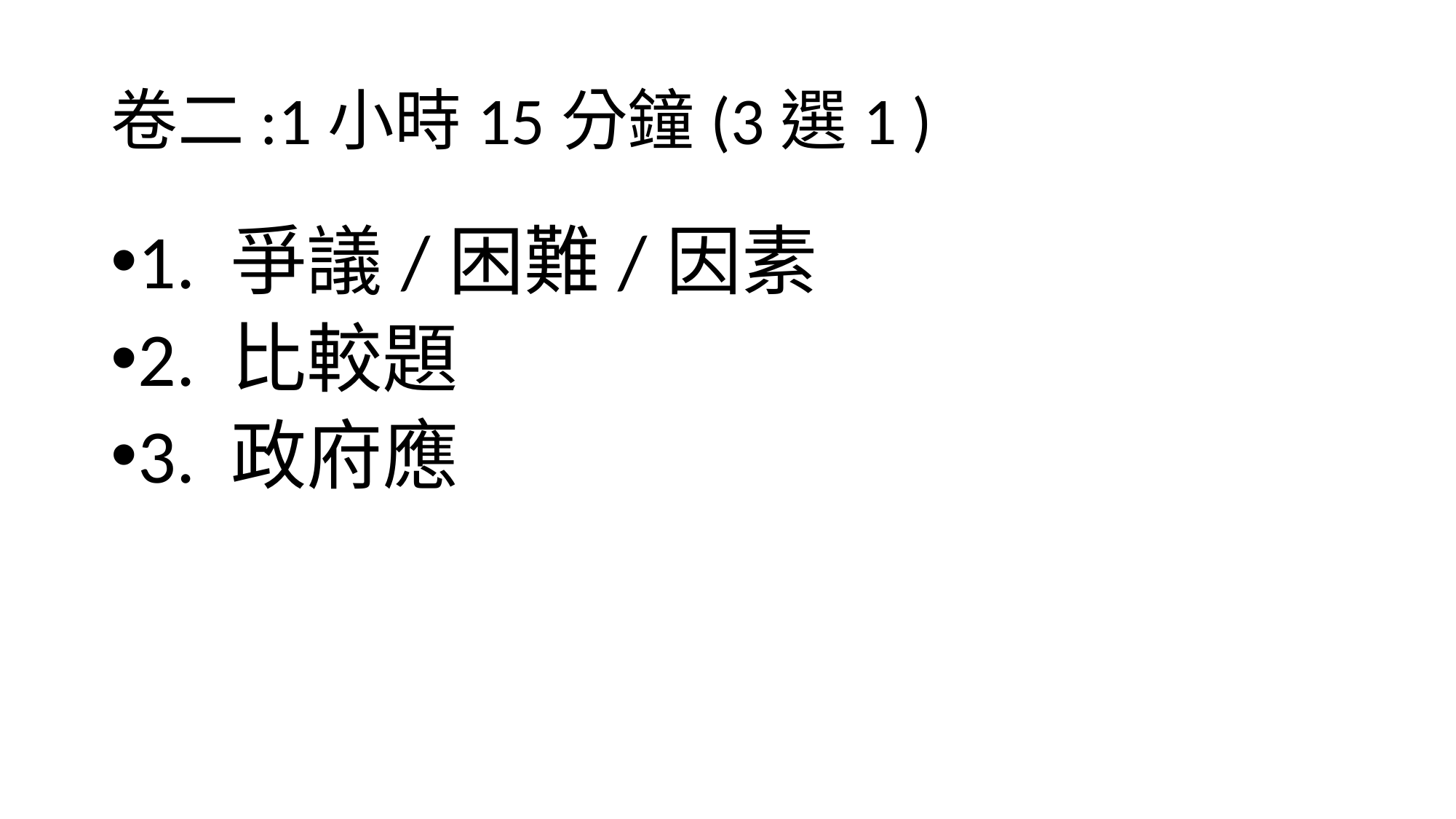

# 卷二:1小時15分鐘(3選1 )
1. 爭議/困難/因素
2. 比較題
3. 政府應